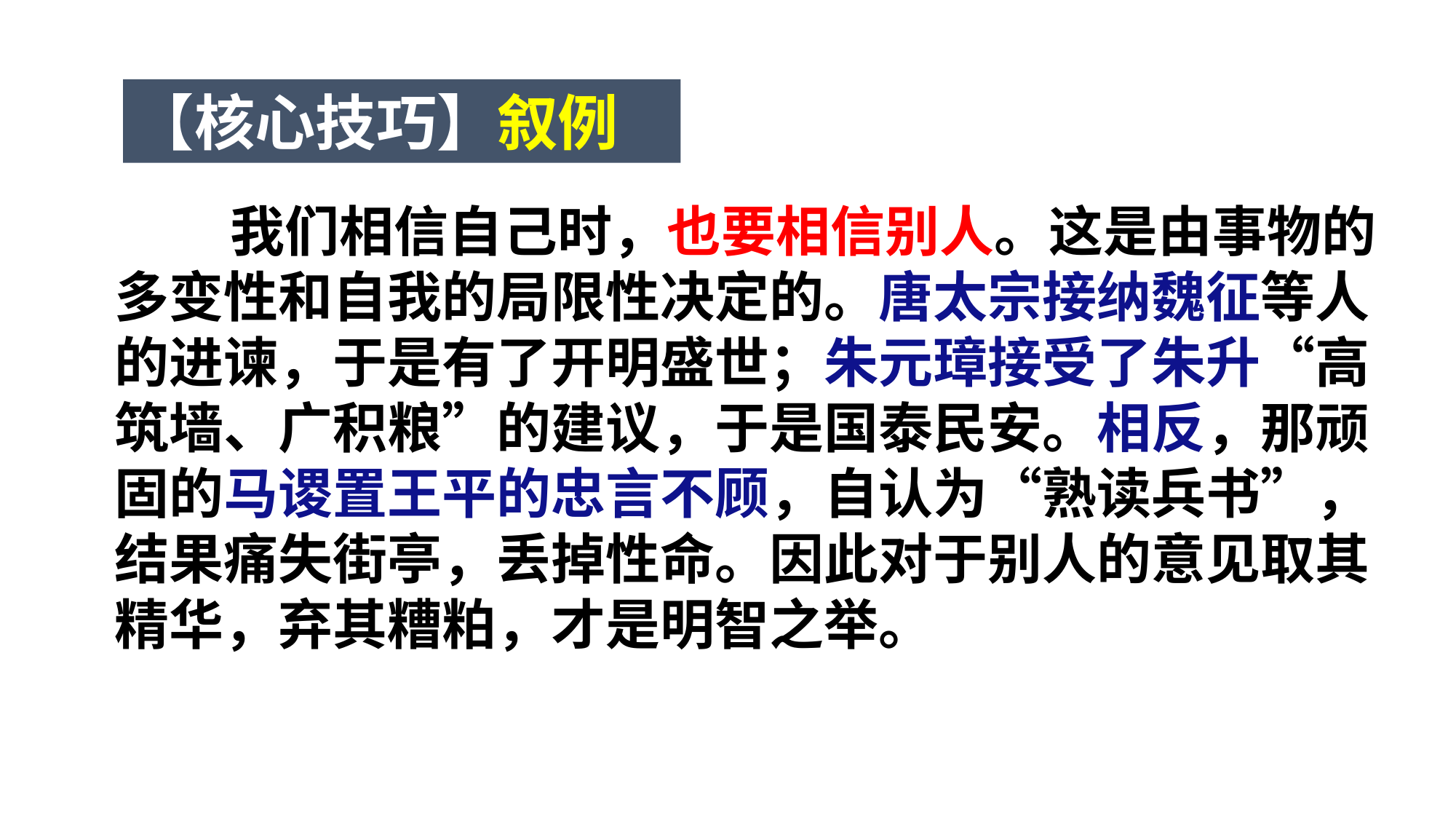

【核心技巧】叙例
            我们相信自己时，也要相信别人。这是由事物的多变性和自我的局限性决定的。唐太宗接纳魏征等人的进谏，于是有了开明盛世；朱元璋接受了朱升“高筑墙、广积粮”的建议，于是国泰民安。相反，那顽固的马谡置王平的忠言不顾，自认为“熟读兵书”，结果痛失街亭，丢掉性命。因此对于别人的意见取其精华，弃其糟粕，才是明智之举。